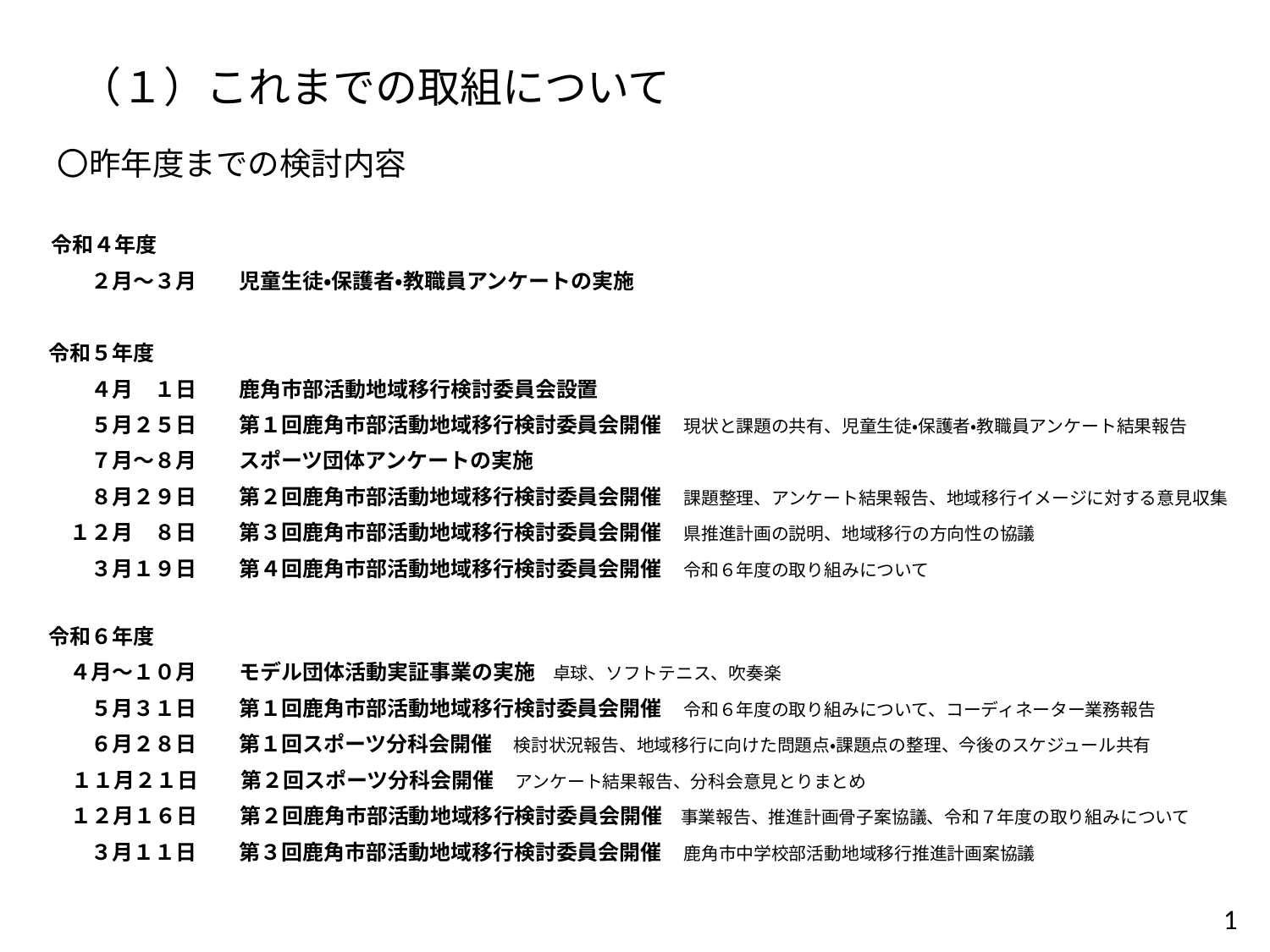

（１）これまでの取組について
〇昨年度までの検討内容
　令和４年度
　　　２月～３月　　児童生徒・保護者・教職員アンケートの実施

　令和５年度
　　　４月　１日　　鹿角市部活動地域移行検討委員会設置
　　　５月２５日　　第１回鹿角市部活動地域移行検討委員会開催　現状と課題の共有、児童生徒・保護者・教職員アンケート結果報告
　　　７月～８月　　スポーツ団体アンケートの実施
　　　８月２９日　　第２回鹿角市部活動地域移行検討委員会開催　課題整理、アンケート結果報告、地域移行イメージに対する意見収集
　　１２月　８日　　第３回鹿角市部活動地域移行検討委員会開催　県推進計画の説明、地域移行の方向性の協議
　　　３月１９日　　第４回鹿角市部活動地域移行検討委員会開催　令和６年度の取り組みについて

　令和６年度
　　４月～１０月　　モデル団体活動実証事業の実施　卓球、ソフトテニス、吹奏楽
　　　５月３１日　　第１回鹿角市部活動地域移行検討委員会開催　令和６年度の取り組みについて、コーディネーター業務報告
　　　６月２８日　　第１回スポーツ分科会開催　検討状況報告、地域移行に向けた問題点・課題点の整理、今後のスケジュール共有
　 　 １１月２１日　　第２回スポーツ分科会開催　アンケート結果報告、分科会意見とりまとめ
　　  １２月１６日　　第２回鹿角市部活動地域移行検討委員会開催　事業報告、推進計画骨子案協議、令和７年度の取り組みについて
　　　３月１１日　　第３回鹿角市部活動地域移行検討委員会開催　鹿角市中学校部活動地域移行推進計画案協議
1